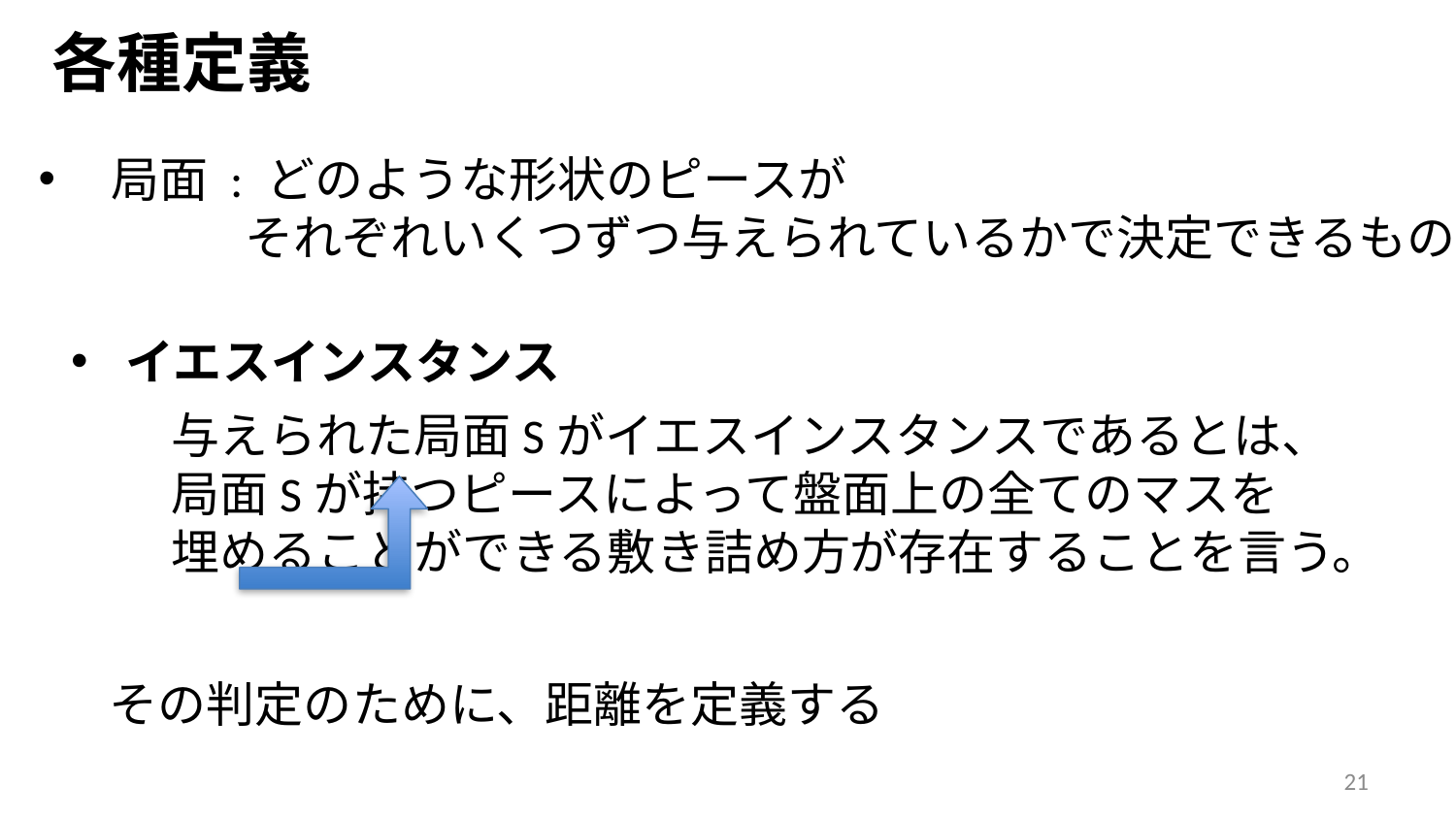

各種定義
局面 : どのような形状のピースが
　　          それぞれいくつずつ与えられているかで決定できるもの
イエスインスタンス
与えられた局面Sがイエスインスタンスであるとは、
局面Sが持つピースによって盤面上の全てのマスを
埋めることができる敷き詰め方が存在することを言う。

その判定のために、距離を定義する
21